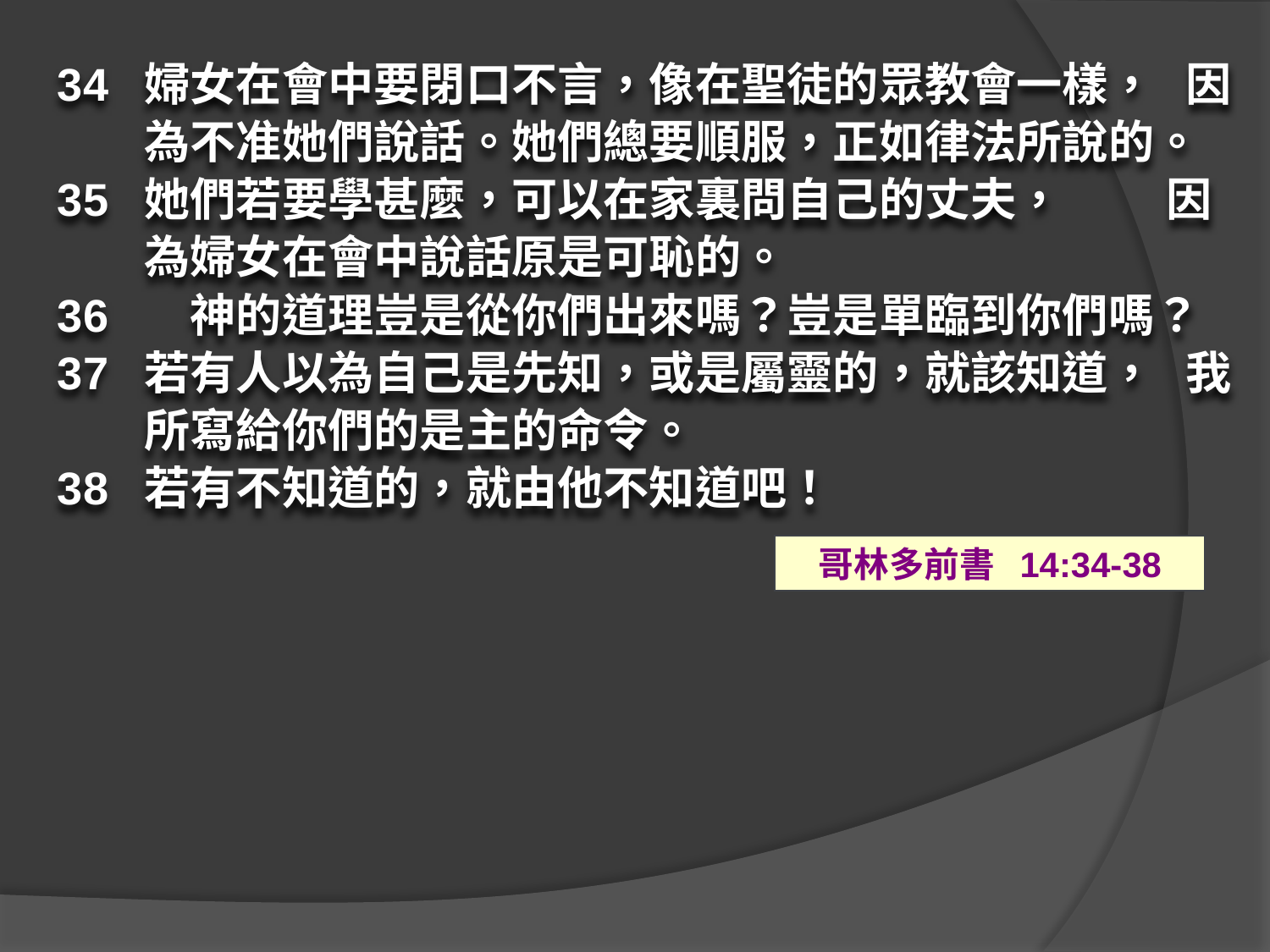

34	婦女在會中要閉口不言，像在聖徒的眾教會一樣，   因為不准她們說話。她們總要順服，正如律法所說的。
35	她們若要學甚麼，可以在家裏問自己的丈夫，          因為婦女在會中說話原是可恥的。
36	　神的道理豈是從你們出來嗎？豈是單臨到你們嗎？
37	若有人以為自己是先知，或是屬靈的，就該知道，   我所寫給你們的是主的命令。
38	若有不知道的，就由他不知道吧！
哥林多前書  14:34-38